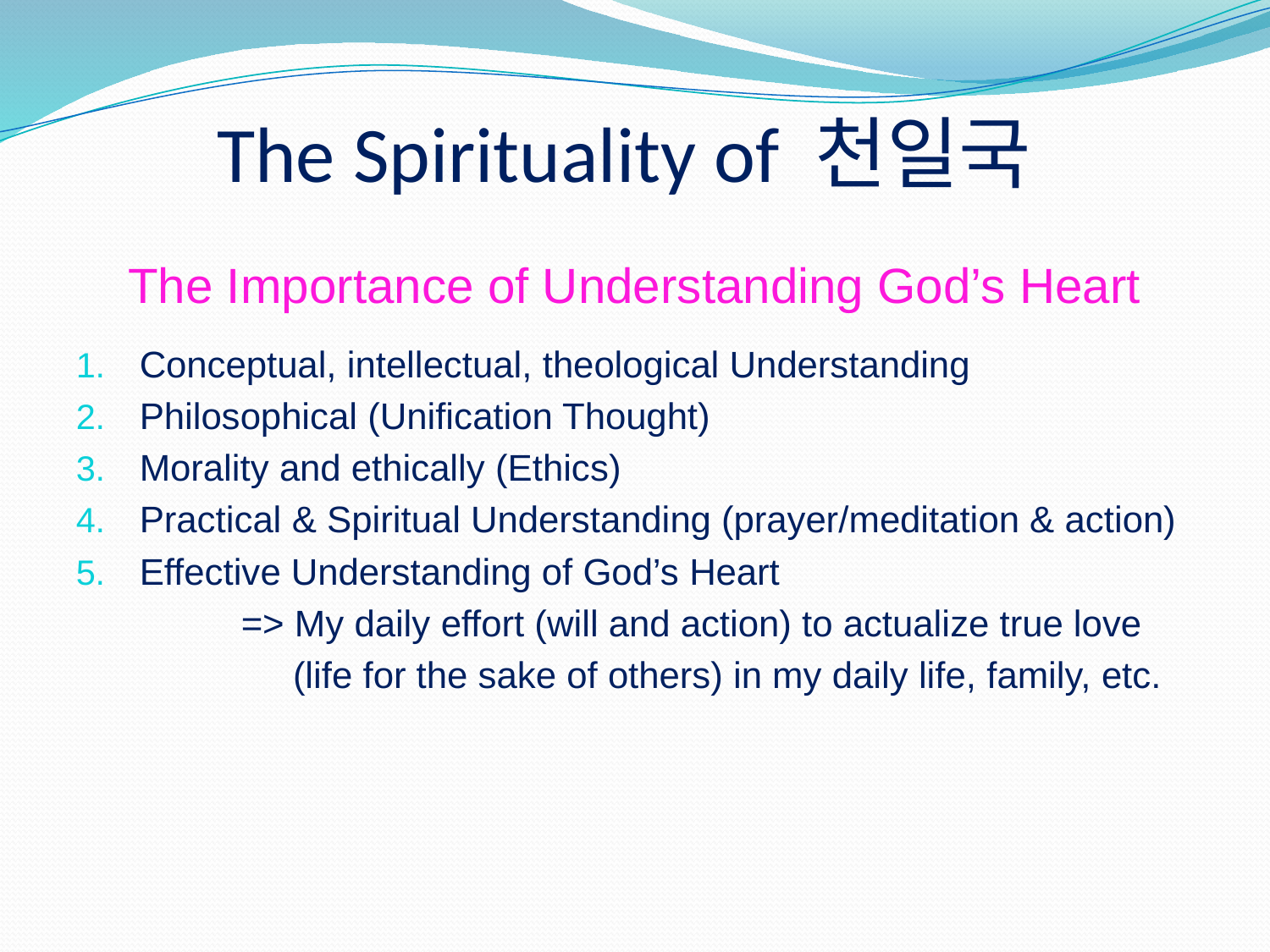

# The Spirituality of 천일국
The Importance of Understanding God’s Heart

Conceptual, intellectual, theological Understanding
Philosophical (Unification Thought)
Morality and ethically (Ethics)
Practical & Spiritual Understanding (prayer/meditation & action)
Effective Understanding of God’s Heart
		=> My daily effort (will and action) to actualize true love
		     (life for the sake of others) in my daily life, family, etc.